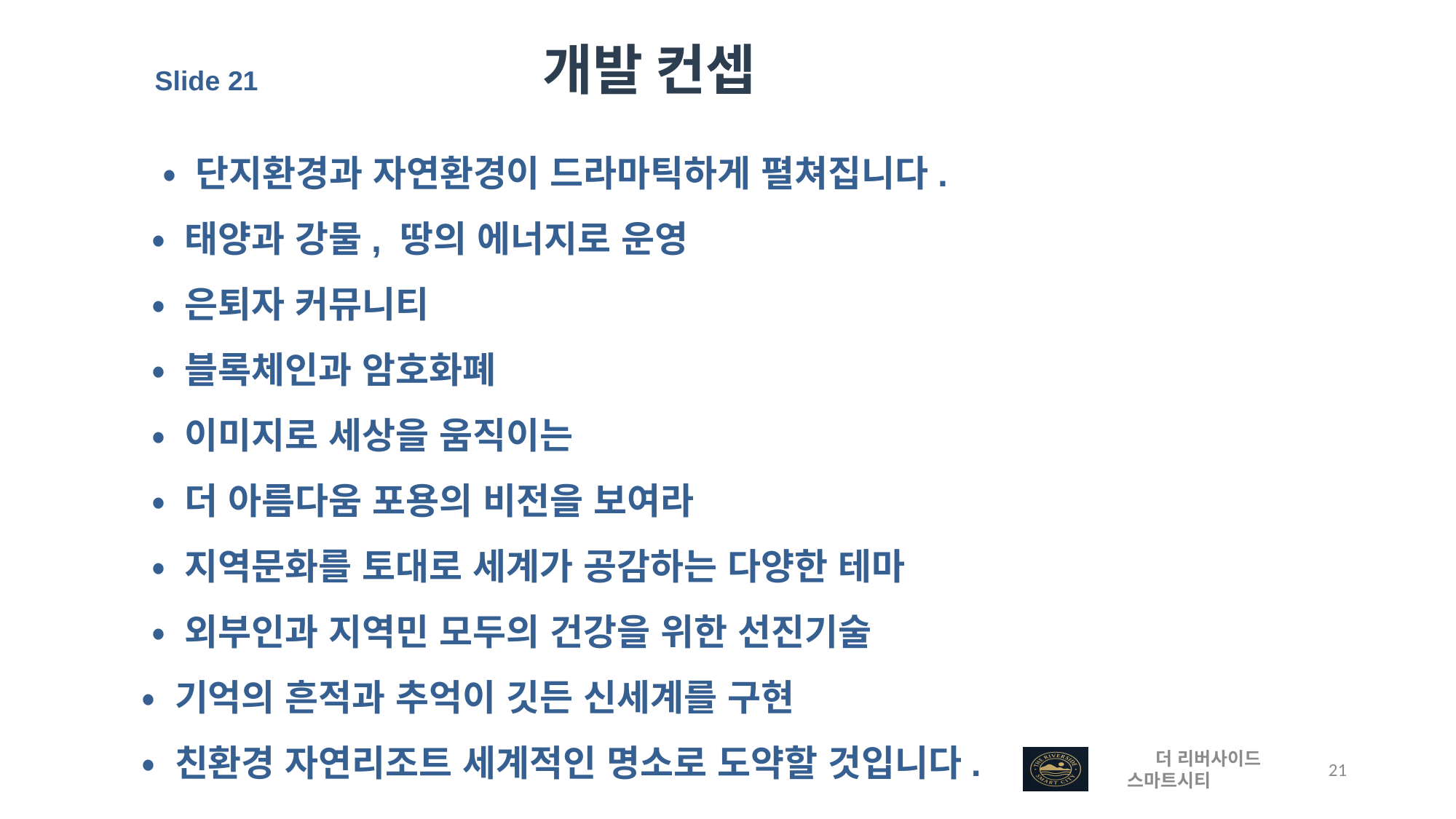

개발 컨셉
Slide 21
    • 단지환경과 자연환경이 드라마틱하게 펼쳐집니다.
   • 태양과 강물, 땅의 에너지로 운영
   • 은퇴자 커뮤니티
   • 블록체인과 암호화폐
   • 이미지로 세상을 움직이는
   • 더 아름다움 포용의 비전을 보여라
   • 지역문화를 토대로 세계가 공감하는 다양한 테마
   • 외부인과 지역민 모두의 건강을 위한 선진기술
  • 기억의 흔적과 추억이 깃든 신세계를 구현
  • 친환경 자연리조트 세계적인 명소로 도약할 것입니다.
             더 리버사이드 스마트시티
  21